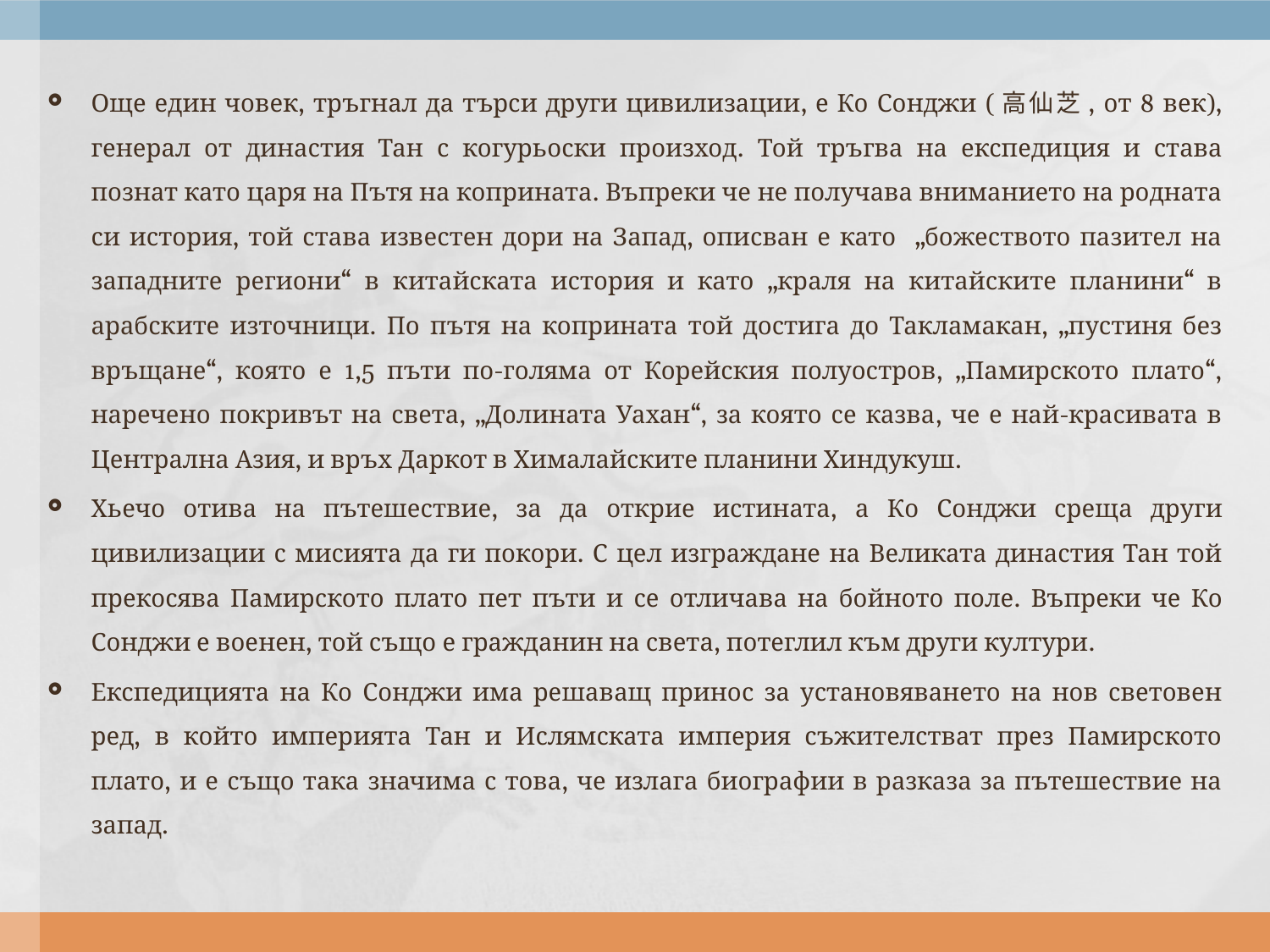

Още един човек, тръгнал да търси други цивилизации, е Ко Сонджи (高仙芝, от 8 век), генерал от династия Тан с когурьоски произход. Той тръгва на експедиция и става познат като царя на Пътя на коприната. Въпреки че не получава вниманието на родната си история, той става известен дори на Запад, описван е като  „божеството пазител на западните региони“ в китайската история и като „краля на китайските планини“ в арабските източници. По пътя на коприната той достига до Такламакан, „пустиня без връщане“, която е 1,5 пъти по-голяма от Корейския полуостров, „Памирското плато“, наречено покривът на света, „Долината Уахан“, за която се казва, че е най-красивата в Централна Азия, и връх Даркот в Хималайските планини Хиндукуш.
Хьечо отива на пътешествие, за да открие истината, а Ко Сонджи среща други цивилизации с мисията да ги покори. С цел изграждане на Великата династия Тан той прекосява Памирското плато пет пъти и се отличава на бойното поле. Въпреки че Ко Сонджи е военен, той също е гражданин на света, потеглил към други култури.
Експедицията на Ко Сонджи има решаващ принос за установяването на нов световен ред, в който империята Тан и Ислямската империя съжителстват през Памирското плато, и е също така значима с това, че излага биографии в разказа за пътешествие на запад.